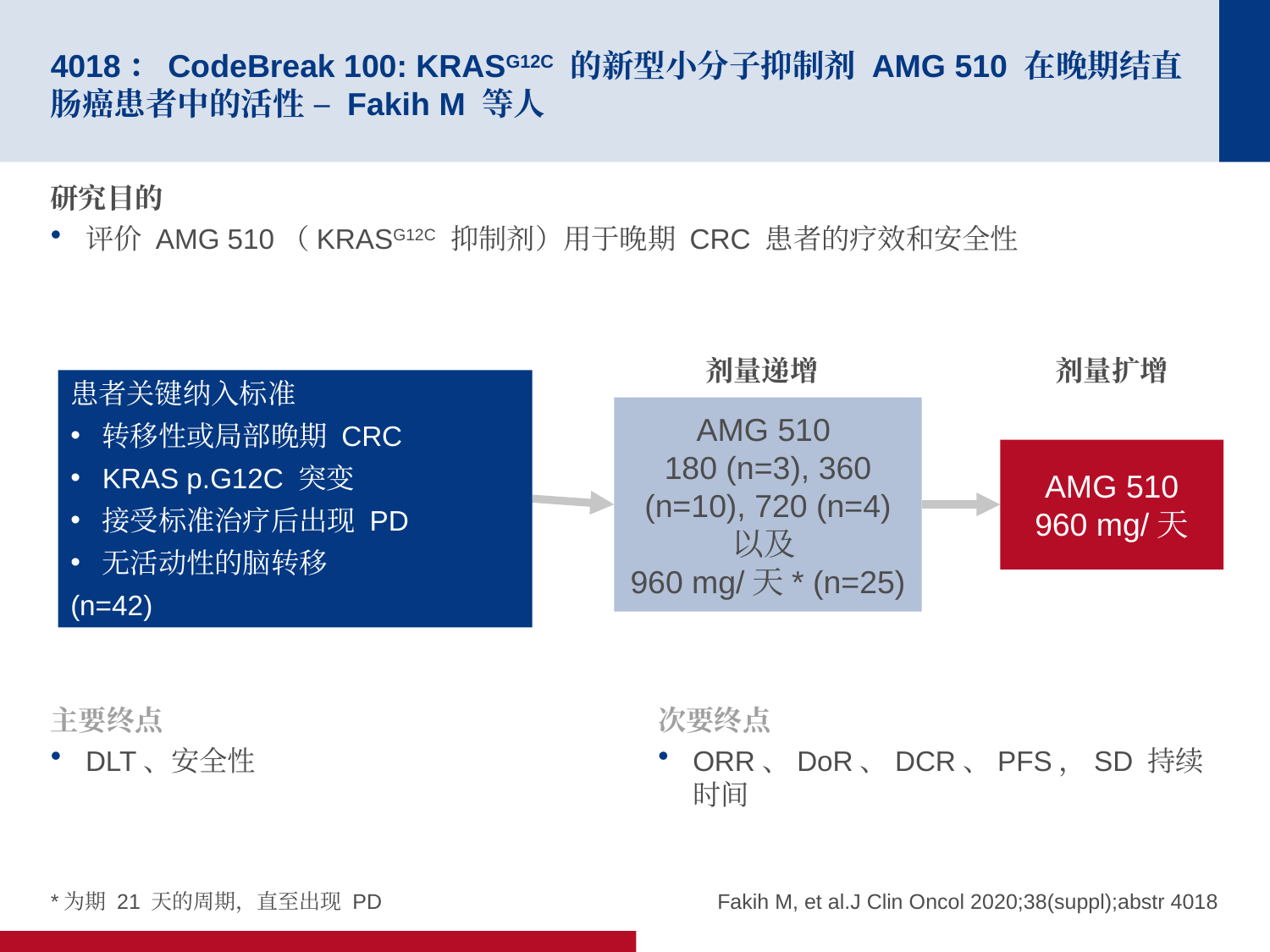

# 4018：CodeBreak 100: KRASG12C 的新型小分子抑制剂 AMG 510 在晚期结直肠癌患者中的活性 – Fakih M 等人
研究目的
评价 AMG 510（KRASG12C 抑制剂）用于晚期 CRC 患者的疗效和安全性
剂量递增
剂量扩增
患者关键纳入标准
转移性或局部晚期 CRC
KRAS p.G12C 突变
接受标准治疗后出现 PD
无活动性的脑转移
(n=42)
AMG 510
180 (n=3), 360 (n=10), 720 (n=4) 以及
960 mg/天* (n=25)
AMG 510
960 mg/天
主要终点
DLT、安全性

次要终点
ORR、DoR、DCR、PFS，SD 持续时间
*为期 21 天的周期，直至出现 PD
Fakih M, et al.J Clin Oncol 2020;38(suppl);abstr 4018